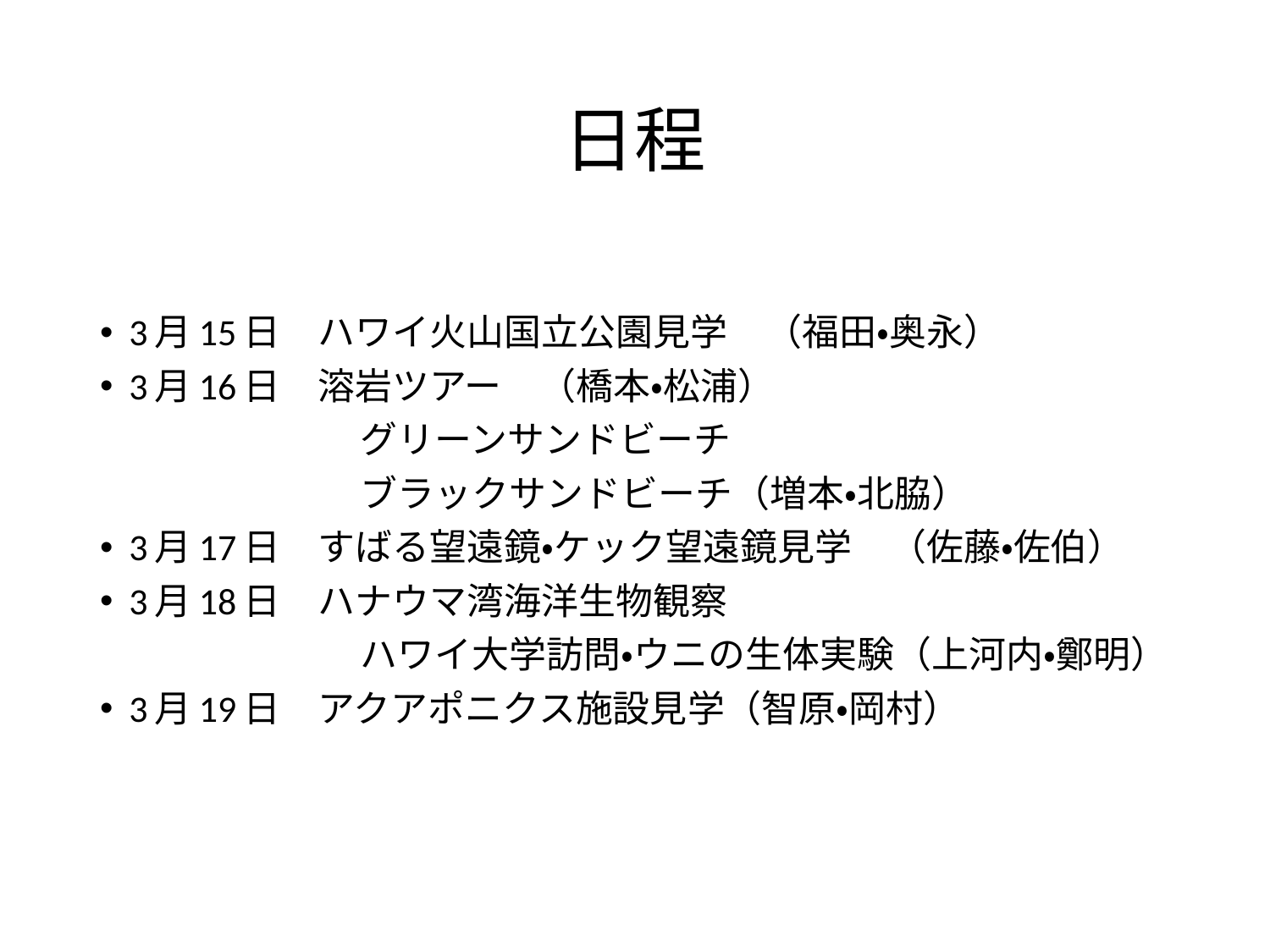

# 日程
3月15日　ハワイ火山国立公園見学　（福田・奥永）
3月16日　溶岩ツアー　（橋本・松浦）
　　　　　　　グリーンサンドビーチ
　　　　　　　ブラックサンドビーチ（増本・北脇）
3月17日　すばる望遠鏡・ケック望遠鏡見学　（佐藤・佐伯）
3月18日　ハナウマ湾海洋生物観察
　　　　　　　ハワイ大学訪問・ウニの生体実験（上河内・鄭明）
3月19日　アクアポニクス施設見学（智原・岡村）